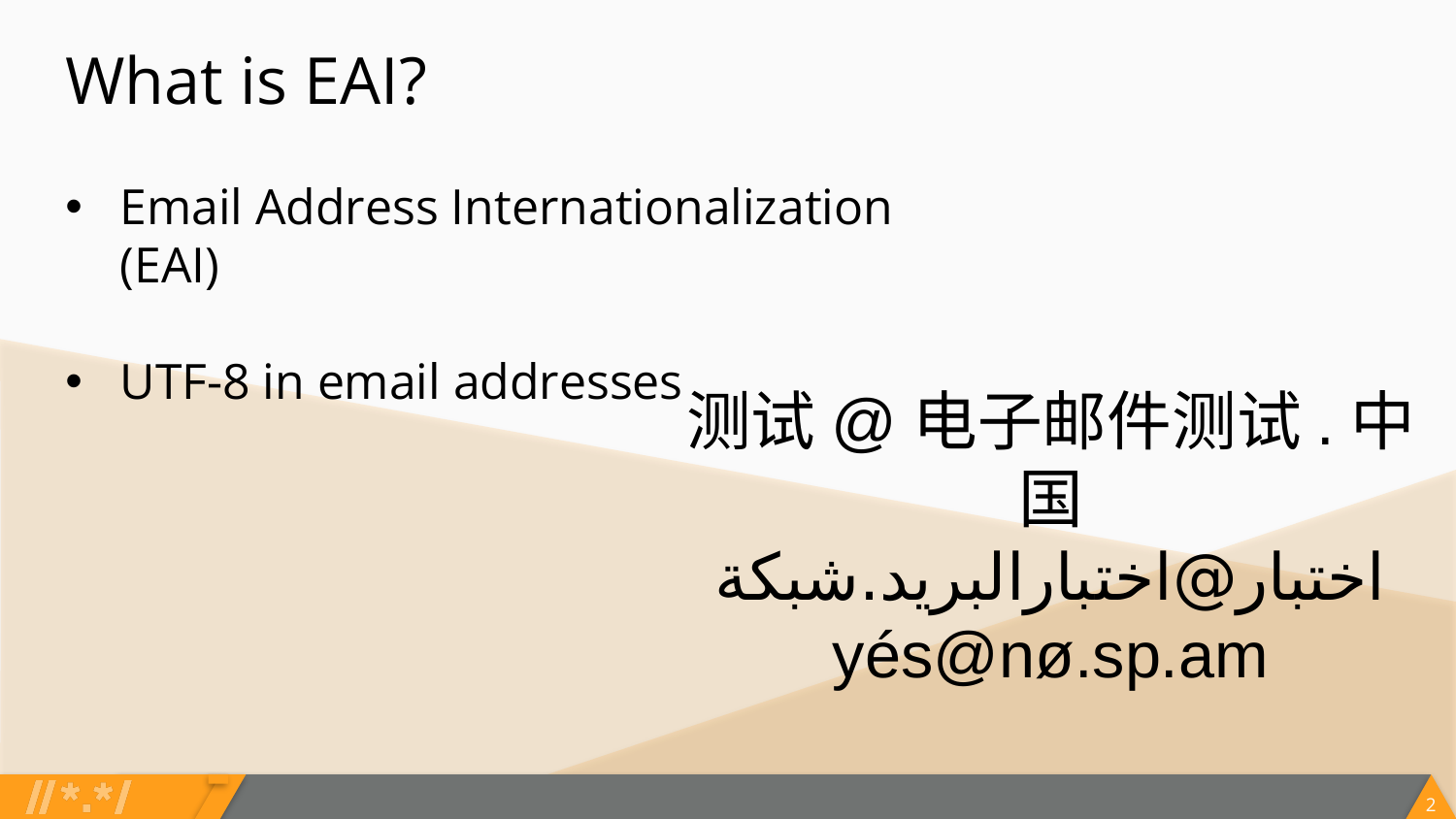

# What is EAI?
Email Address Internationalization (EAI)

UTF-8 in email addresses

测试@电子邮件测试.中国
اختبار@اختبارالبريد.شبكة
yés@nø.sp.am